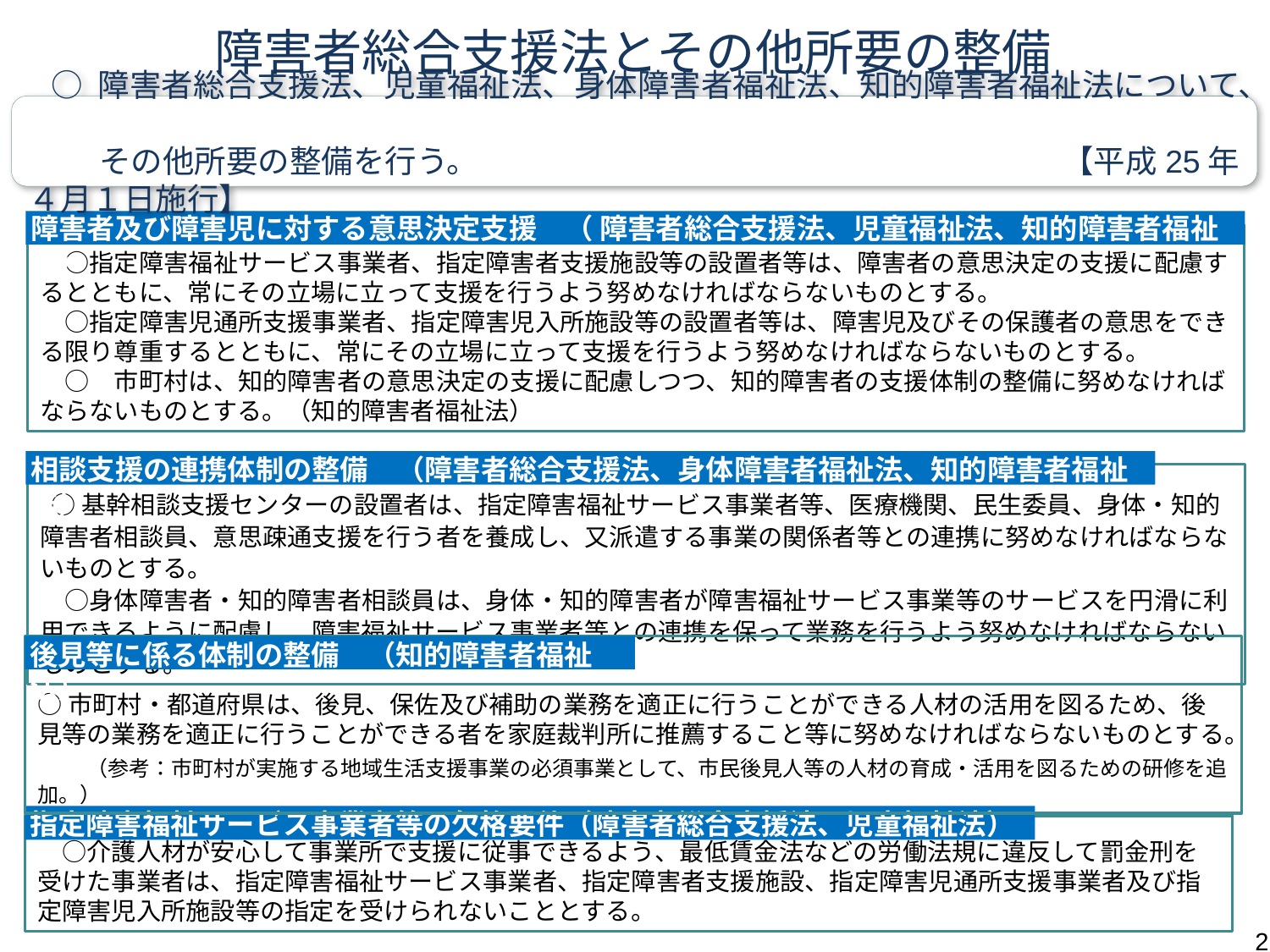

障害者総合支援法とその他所要の整備
○ 障害者総合支援法、児童福祉法、身体障害者福祉法、知的障害者福祉法について、
　　 その他所要の整備を行う。　　  　　　　　　　　　　　　　             【平成25年４月１日施行】
障害者及び障害児に対する意思決定支援　（ 障害者総合支援法、児童福祉法、知的障害者福祉法）

　○指定障害福祉サービス事業者、指定障害者支援施設等の設置者等は、障害者の意思決定の支援に配慮するとともに、常にその立場に立って支援を行うよう努めなければならないものとする。
　○指定障害児通所支援事業者、指定障害児入所施設等の設置者等は、障害児及びその保護者の意思をできる限り尊重するとともに、常にその立場に立って支援を行うよう努めなければならないものとする。
　○　市町村は、知的障害者の意思決定の支援に配慮しつつ、知的障害者の支援体制の整備に努めなければならないものとする。（知的障害者福祉法）
相談支援の連携体制の整備　（障害者総合支援法、身体障害者福祉法、知的障害者福祉法）

  ○基幹相談支援センターの設置者は、指定障害福祉サービス事業者等、医療機関、民生委員、身体・知的障害者相談員、意思疎通支援を行う者を養成し、又派遣する事業の関係者等との連携に努めなければならないものとする。
　○身体障害者・知的障害者相談員は、身体・知的障害者が障害福祉サービス事業等のサービスを円滑に利用できるように配慮し、障害福祉サービス事業者等との連携を保って業務を行うよう努めなければならないものとする。
後見等に係る体制の整備　（知的障害者福祉法）

○市町村・都道府県は、後見、保佐及び補助の業務を適正に行うことができる人材の活用を図るため、後見等の業務を適正に行うことができる者を家庭裁判所に推薦すること等に努めなければならないものとする。
　　（参考：市町村が実施する地域生活支援事業の必須事業として、市民後見人等の人材の育成・活用を図るための研修を追加。）
指定障害福祉サービス事業者等の欠格要件（障害者総合支援法、児童福祉法）

　○介護人材が安心して事業所で支援に従事できるよう、最低賃金法などの労働法規に違反して罰金刑を受けた事業者は、指定障害福祉サービス事業者、指定障害者支援施設、指定障害児通所支援事業者及び指定障害児入所施設等の指定を受けられないこととする。
2